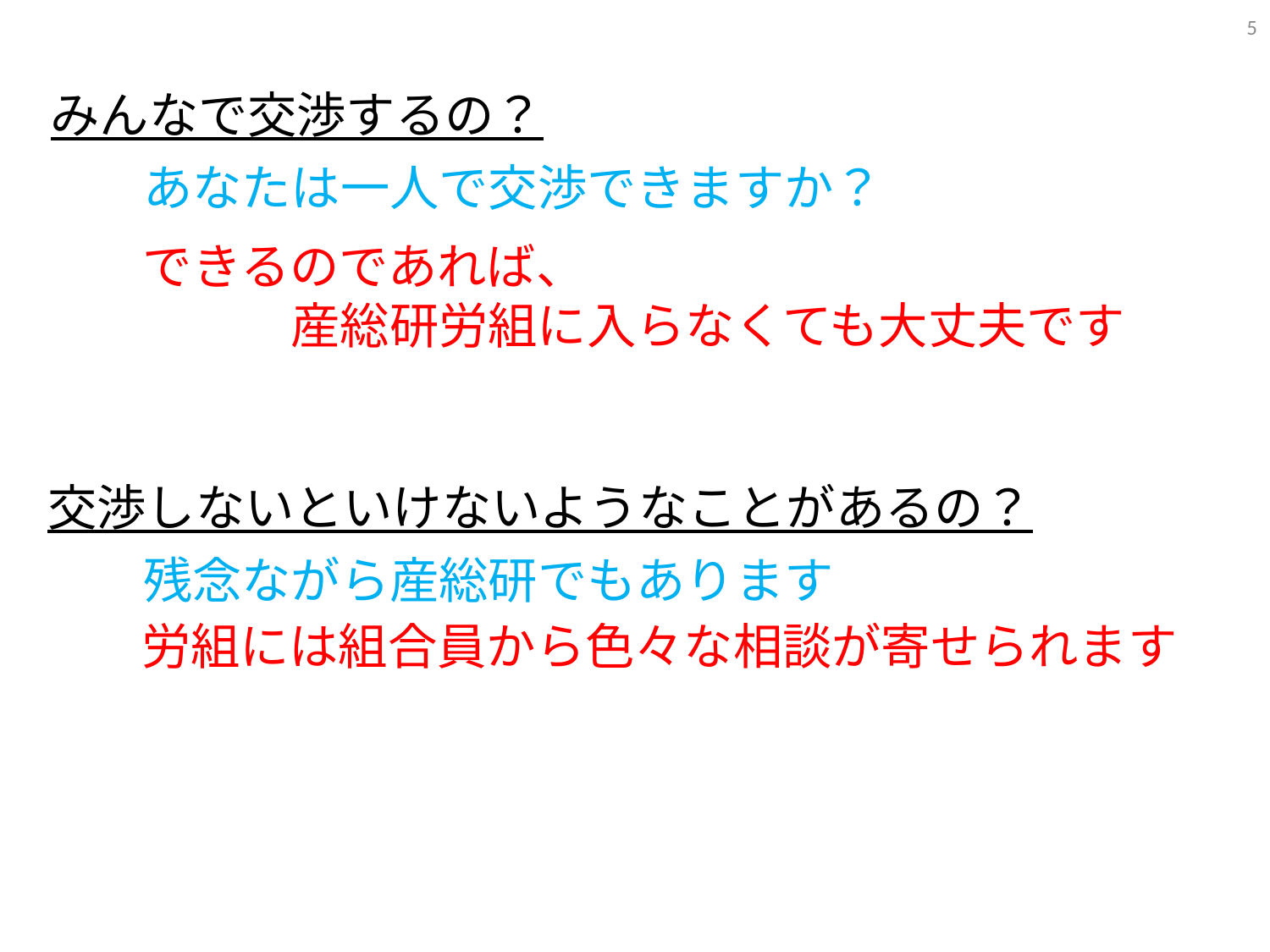

5
みんなで交渉するの？
あなたは一人で交渉できますか？
できるのであれば、
　　　産総研労組に入らなくても大丈夫です
交渉しないといけないようなことがあるの？
残念ながら産総研でもあります
労組には組合員から色々な相談が寄せられます